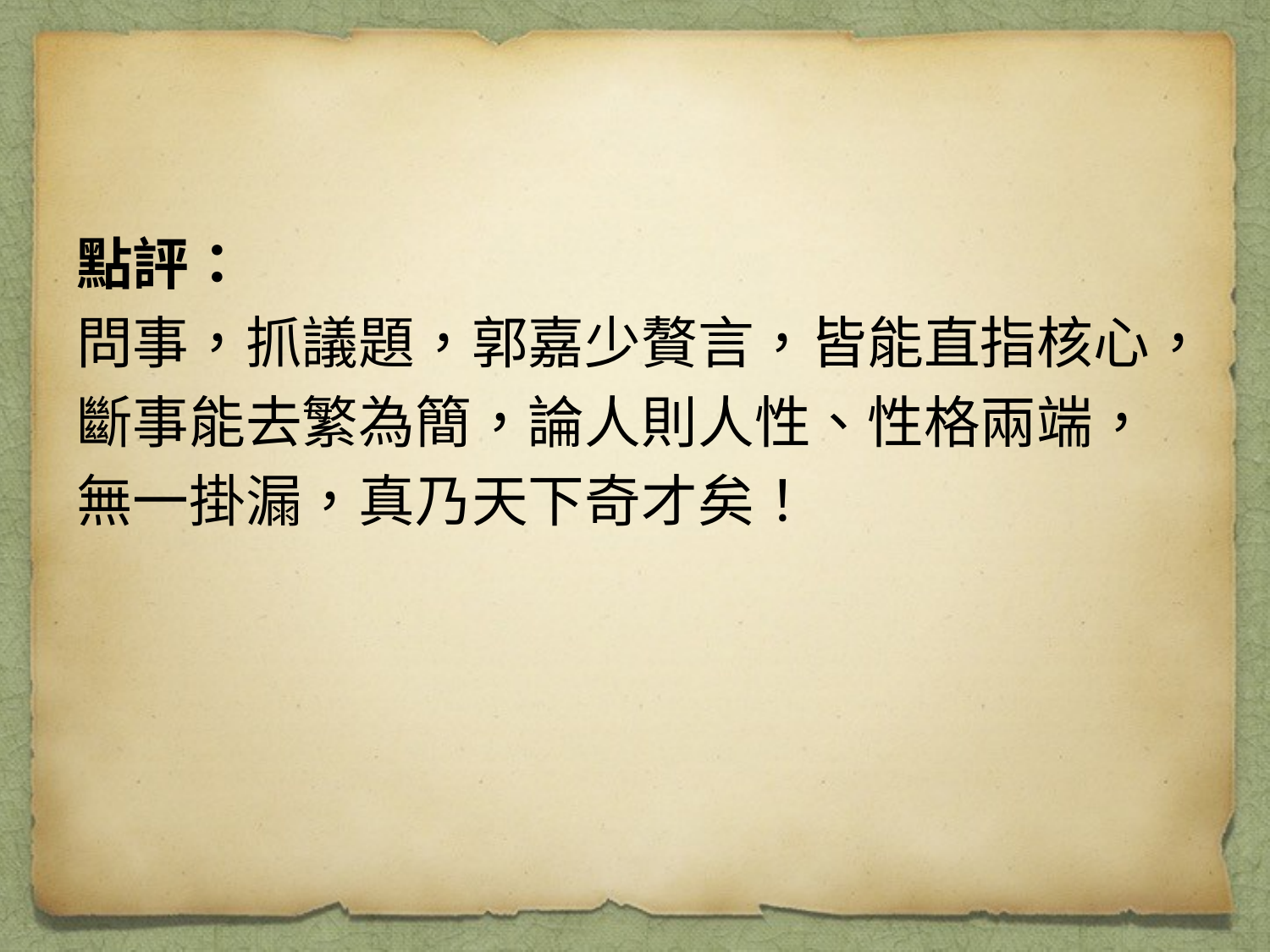

#
點評：
問事，抓議題，郭嘉少贅言，皆能直指核心，
斷事能去繁為簡，論人則人性、性格兩端，
無一掛漏，真乃天下奇才矣！